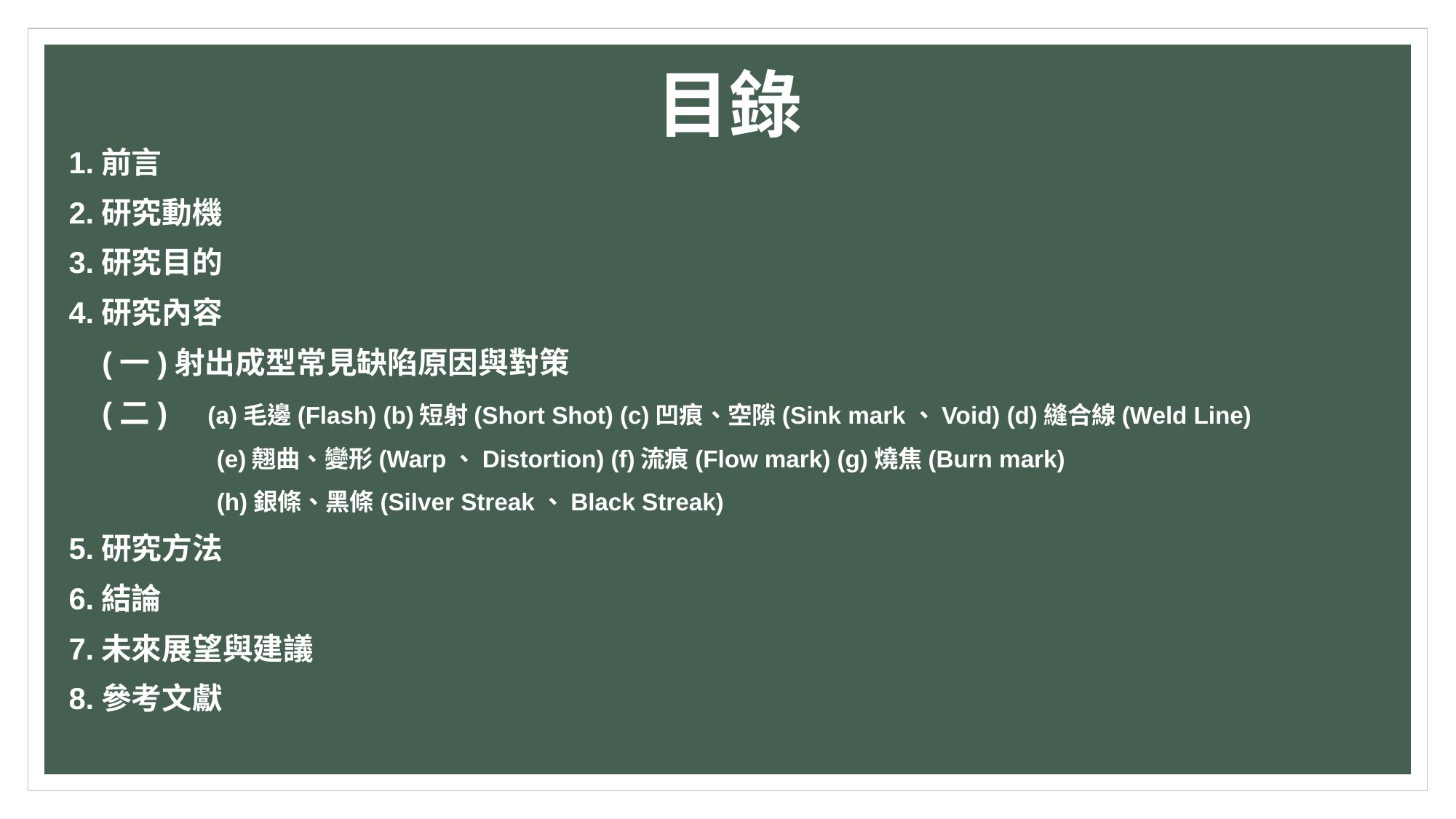

目錄
1.前言
2.研究動機
3.研究目的
4.研究內容
    (一)射出成型常見缺陷原因與對策
    (二)      (a)毛邊(Flash) (b)短射(Short Shot) (c)凹痕、空隙(Sink mark、Void) (d)縫合線(Weld Line)
                      (e)翹曲、變形(Warp、Distortion) (f)流痕(Flow mark) (g)燒焦(Burn mark)
                      (h)銀條、黑條(Silver Streak、Black Streak)
5.研究方法
6.結論
7.未來展望與建議
8.參考文獻